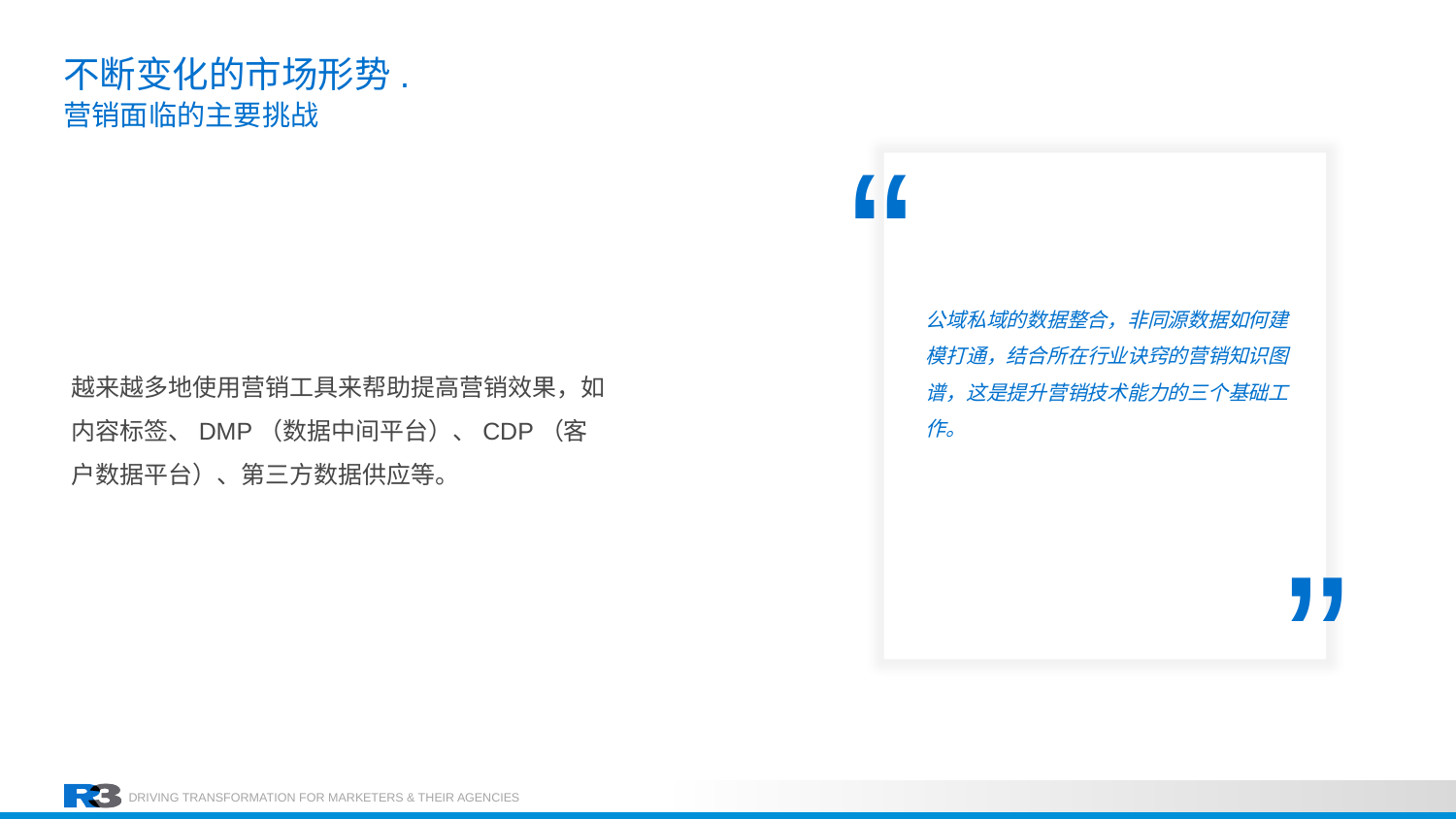

# 不断变化的市场形势. 营销面临的主要挑战
“

公域私域的数据整合，非同源数据如何建模打通，结合所在行业诀窍的营销知识图谱，这是提升营销技术能力的三个基础工作。

越来越多地使用营销工具来帮助提高营销效果，如内容标签、DMP（数据中间平台）、CDP（客户数据平台）、第三方数据供应等。
”
52